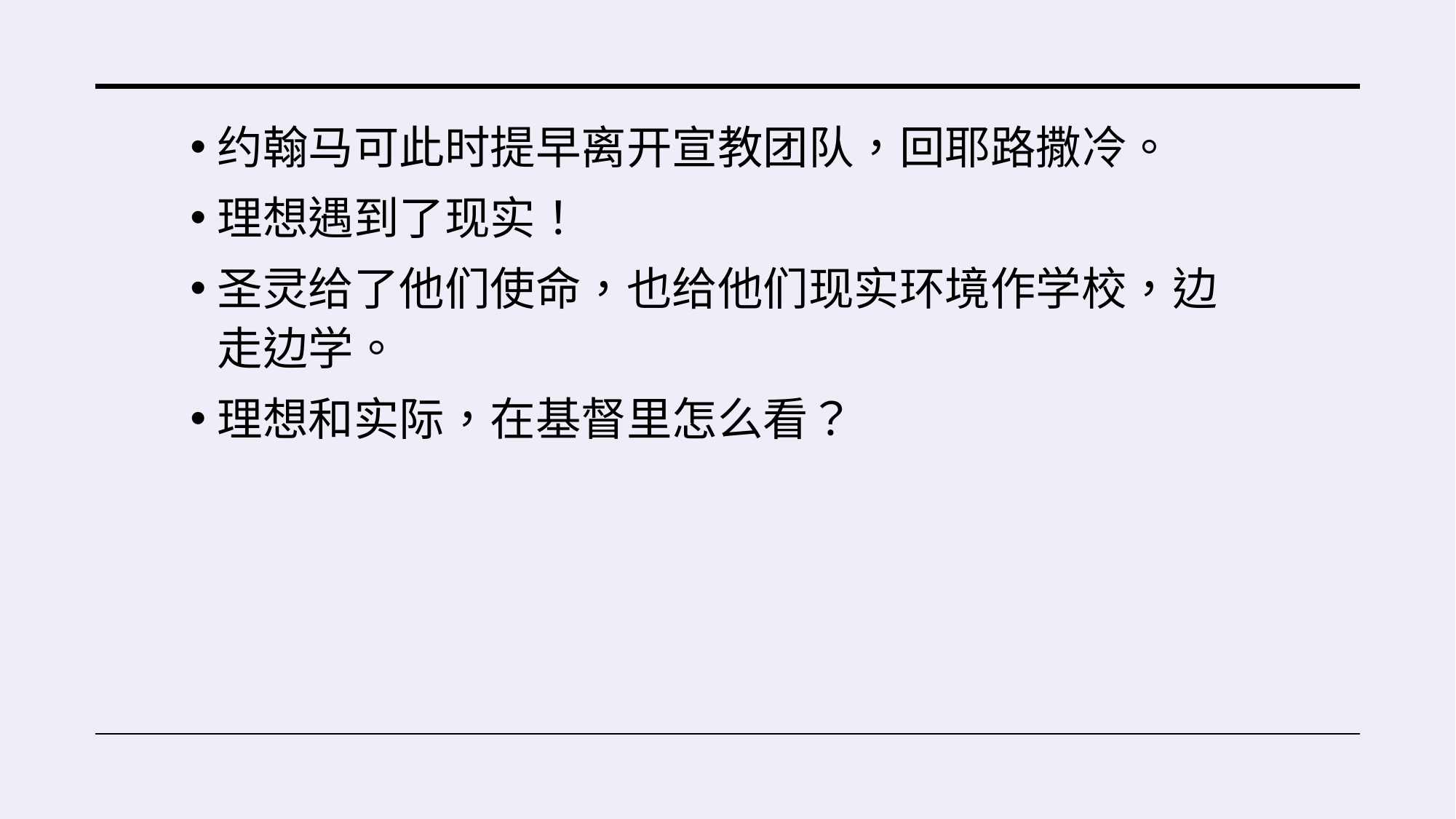

约翰马可此时提早离开宣教团队，回耶路撒冷。
理想遇到了现实！
圣灵给了他们使命，也给他们现实环境作学校，边走边学。
理想和实际，在基督里怎么看？